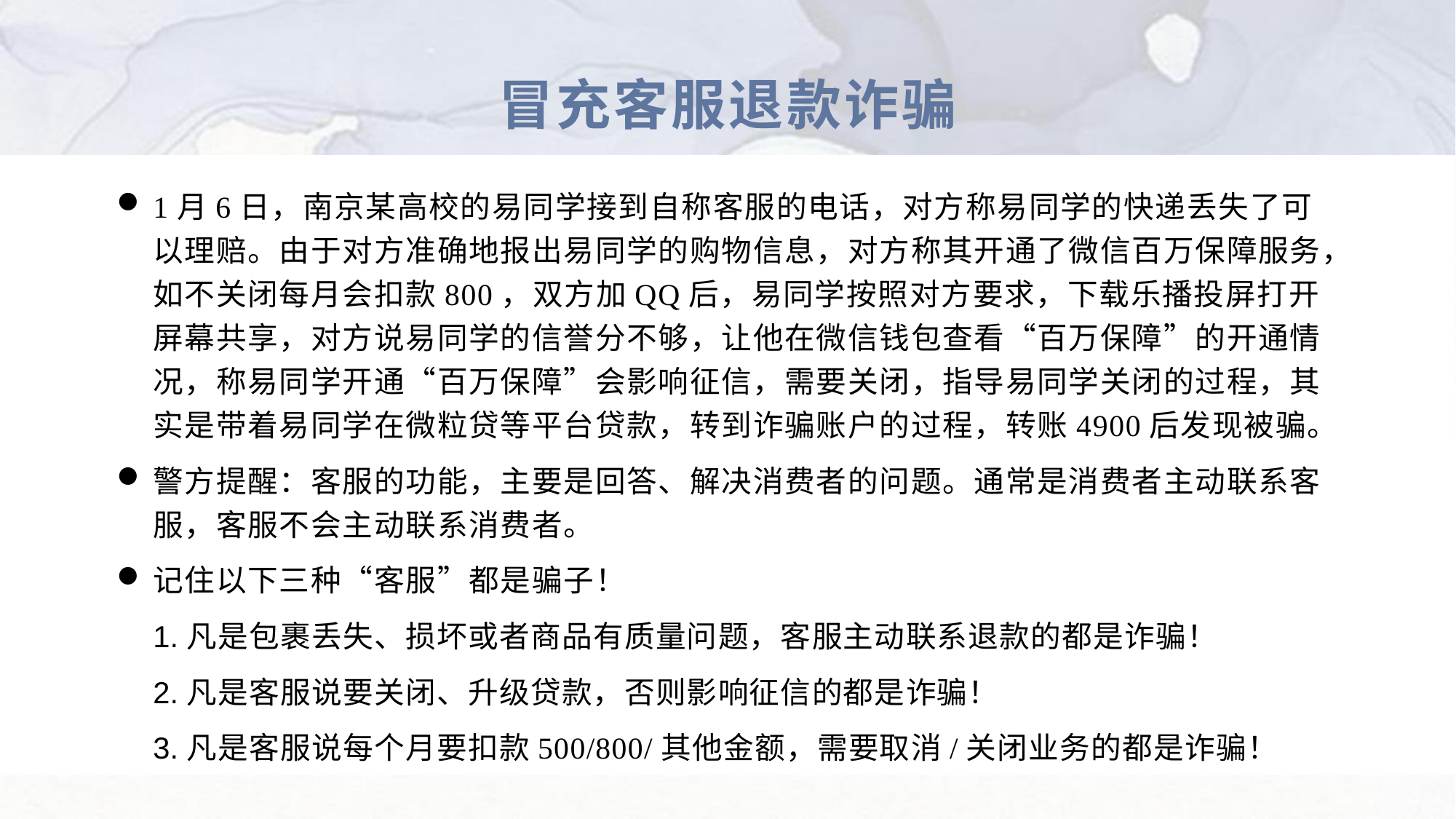

冒充客服退款诈骗

1月6日，南京某高校的易同学接到自称客服的电话，对方称易同学的快递丢失了可以理赔。由于对方准确地报出易同学的购物信息，对方称其开通了微信百万保障服务，如不关闭每月会扣款800，双方加QQ后，易同学按照对方要求，下载乐播投屏打开屏幕共享，对方说易同学的信誉分不够，让他在微信钱包查看“百万保障”的开通情况，称易同学开通“百万保障”会影响征信，需要关闭，指导易同学关闭的过程，其实是带着易同学在微粒贷等平台贷款，转到诈骗账户的过程，转账4900后发现被骗。
警方提醒：客服的功能，主要是回答、解决消费者的问题。通常是消费者主动联系客服，客服不会主动联系消费者。
记住以下三种“客服”都是骗子！
凡是包裹丢失、损坏或者商品有质量问题，客服主动联系退款的都是诈骗！
凡是客服说要关闭、升级贷款，否则影响征信的都是诈骗！
凡是客服说每个月要扣款500/800/其他金额，需要取消/关闭业务的都是诈骗！